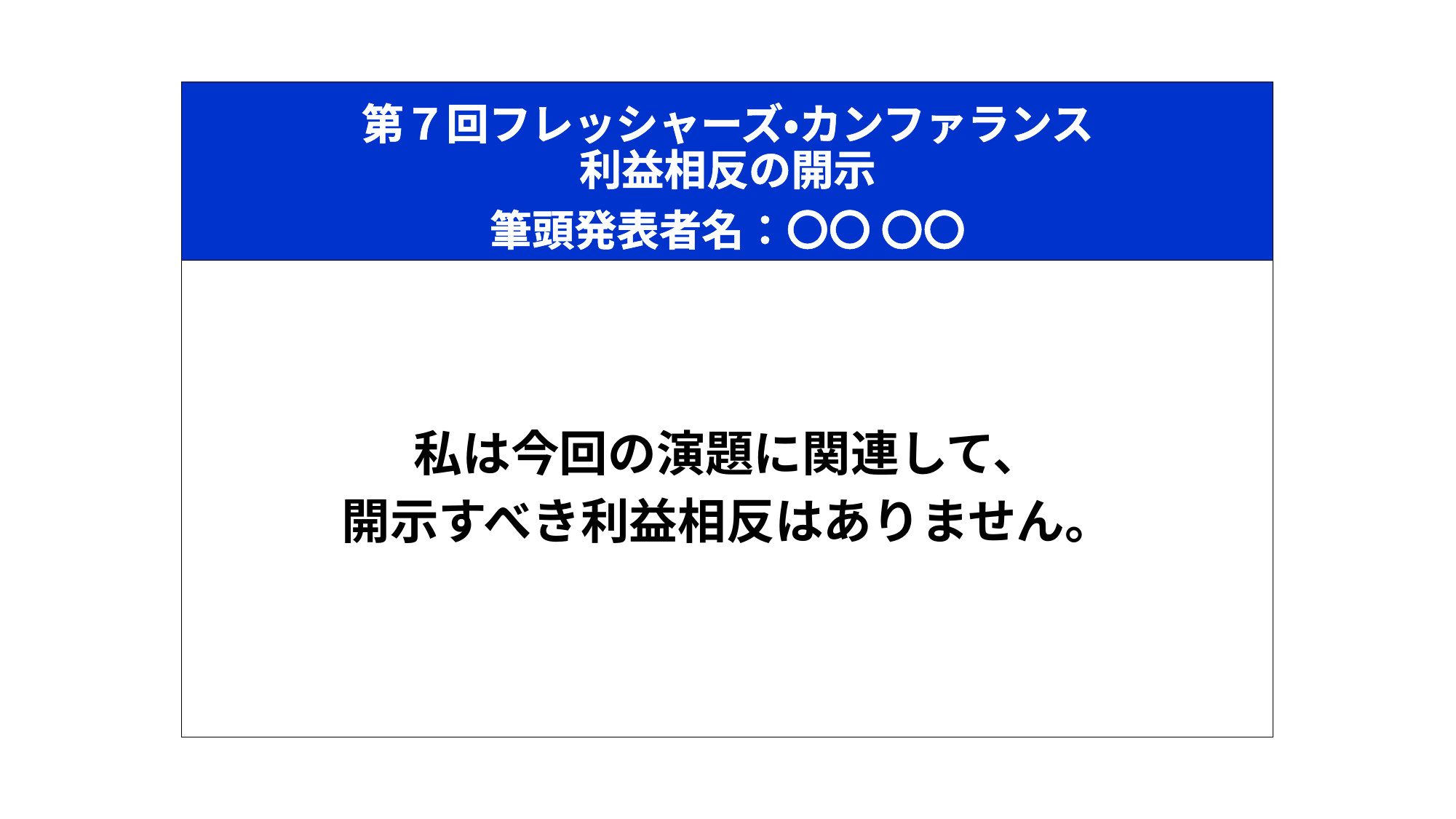

# 第７回フレッシャーズ・カンファランス 利益相反の開示 　　　 筆頭発表者名：〇〇 〇〇

私は今回の演題に関連して、
開示すべき利益相反はありません。